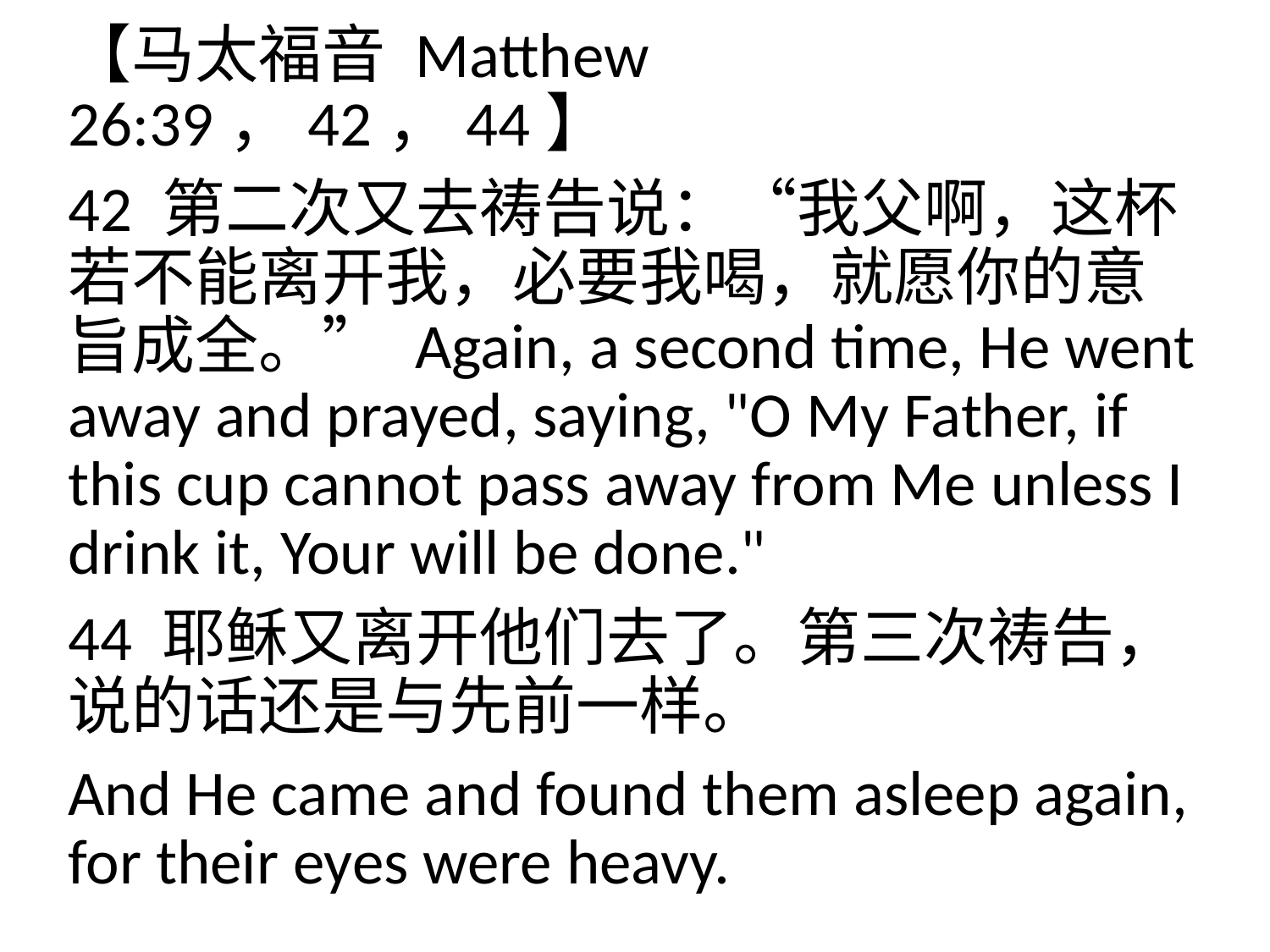

【马太福音 Matthew 26:39，42，44】
42 第二次又去祷告说：“我父啊，这杯若不能离开我，必要我喝，就愿你的意旨成全。” Again, a second time, He went away and prayed, saying, "O My Father, if this cup cannot pass away from Me unless I drink it, Your will be done."
44 耶稣又离开他们去了。第三次祷告，说的话还是与先前一样。
And He came and found them asleep again, for their eyes were heavy.